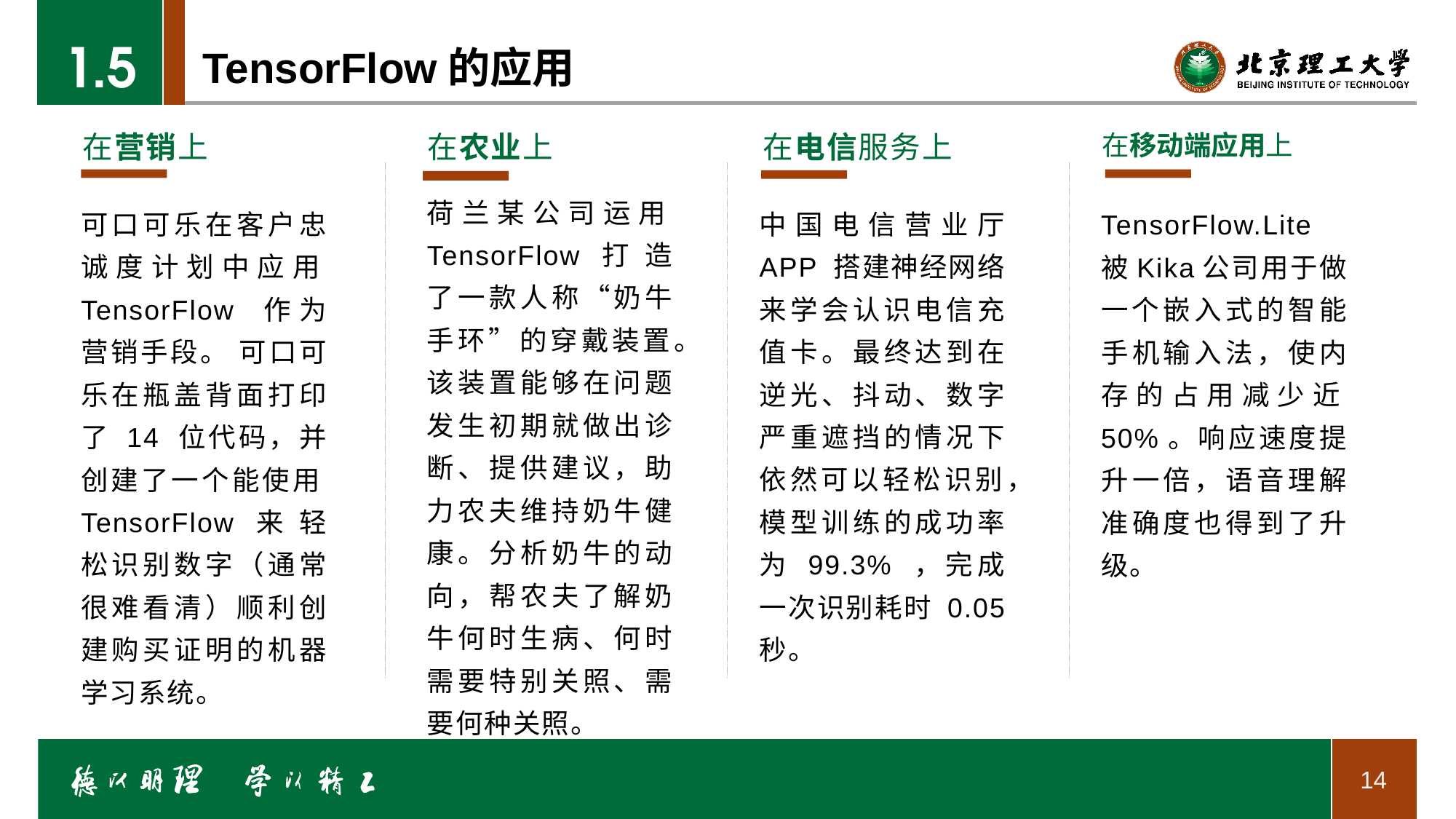

1.5
# TensorFlow的应用
在农业上

在电信服务上

在移动端应用上

在营销上

可口可乐在客户忠诚度计划中应用TensorFlow 作为营销手段。 可口可乐在瓶盖背面打印了 14 位代码，并创建了一个能使用TensorFlow来轻松识别数字（通常很难看清）顺利创建购买证明的机器学习系统。
荷兰某公司运用TensorFlow打造了一款人称“奶牛手环”的穿戴装置。该装置能够在问题发生初期就做出诊断、提供建议，助力农夫维持奶牛健康。分析奶牛的动向，帮农夫了解奶牛何时生病、何时需要特别关照、需要何种关照。
中国电信营业厅 APP 搭建神经网络来学会认识电信充值卡。最终达到在逆光、抖动、数字严重遮挡的情况下依然可以轻松识别，模型训练的成功率为 99.3% ，完成一次识别耗时 0.05 秒。
TensorFlow.Lite 被Kika公司用于做一个嵌入式的智能手机输入法，使内存的占用减少近50%。响应速度提升一倍，语音理解准确度也得到了升级。